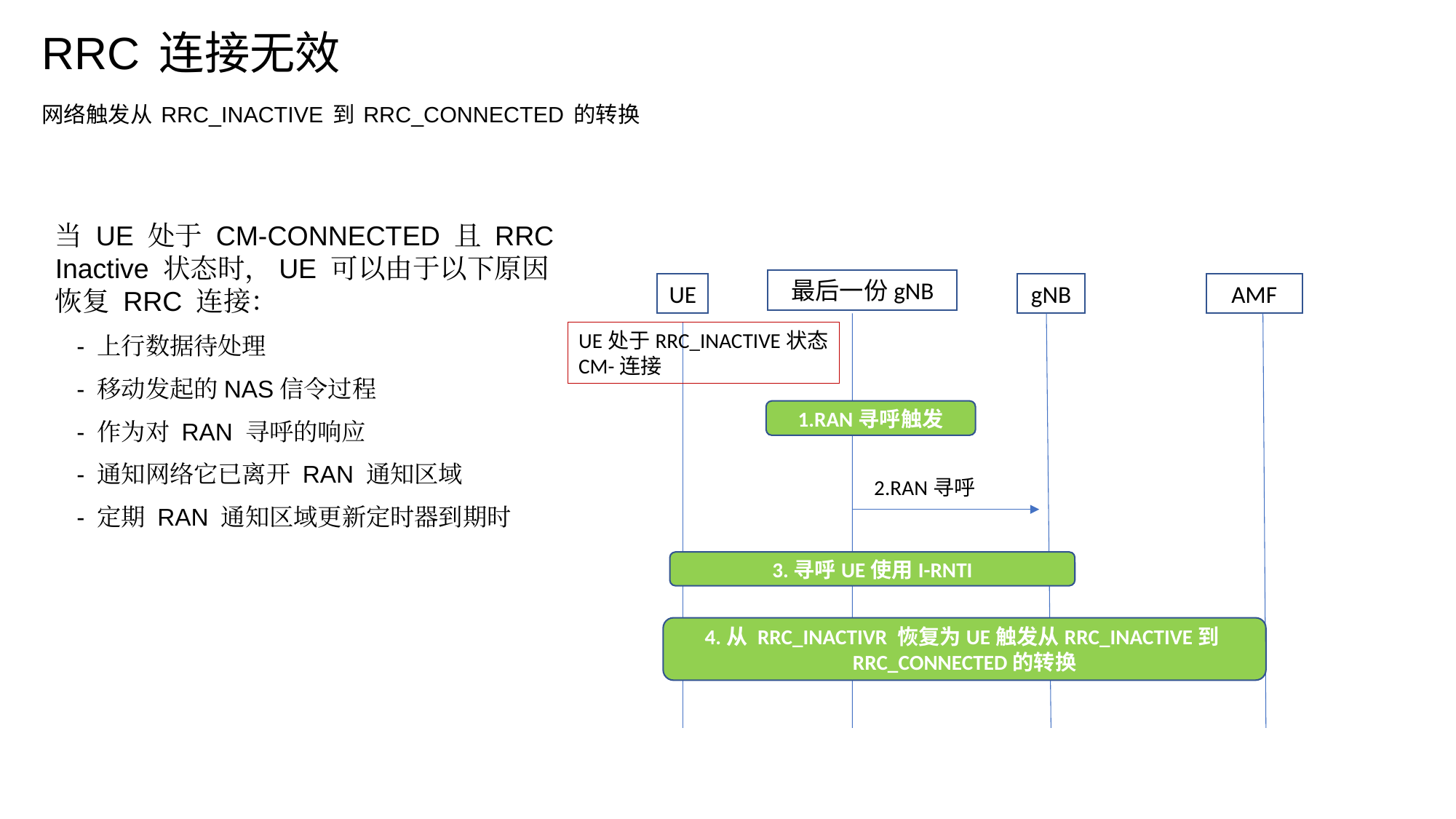

# RRC 连接无效 网络触发从 RRC_INACTIVE 到 RRC_CONNECTED 的转换
当 UE 处于 CM-CONNECTED 且 RRC Inactive 状态时，UE 可以由于以下原因恢复 RRC 连接：
- 上行数据待处理
- 移动发起的NAS信令过程
- 作为对 RAN 寻呼的响应
- 通知网络它已离开 RAN 通知区域
- 定期 RAN 通知区域更新定时器到期时
最后一份gNB
UE
gNB
AMF
UE处于RRC_INACTIVE状态
CM-连接
1.RAN寻呼触发
2.RAN寻呼
3.寻呼UE使用I-RNTI
4.从 RRC_INACTIVR 恢复为UE触发从RRC_INACTIVE到RRC_CONNECTED的转换